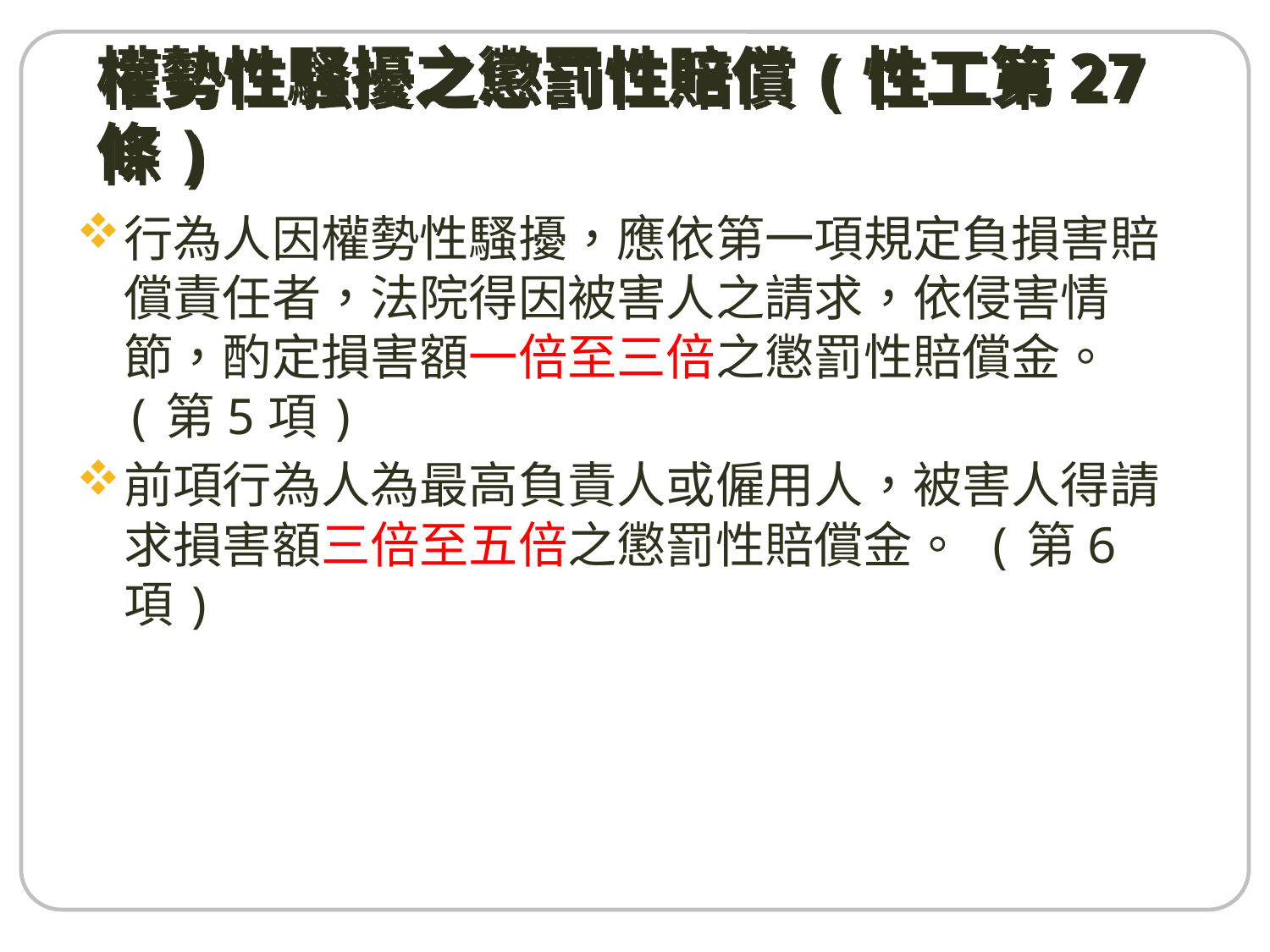

# 權勢性騷擾之懲罰性賠償(性工第27條)
行為人因權勢性騷擾，應依第一項規定負損害賠償責任者，法院得因被害人之請求，依侵害情節，酌定損害額一倍至三倍之懲罰性賠償金。(第5項)
前項行為人為最高負責人或僱用人，被害人得請求損害額三倍至五倍之懲罰性賠償金。 (第6項)